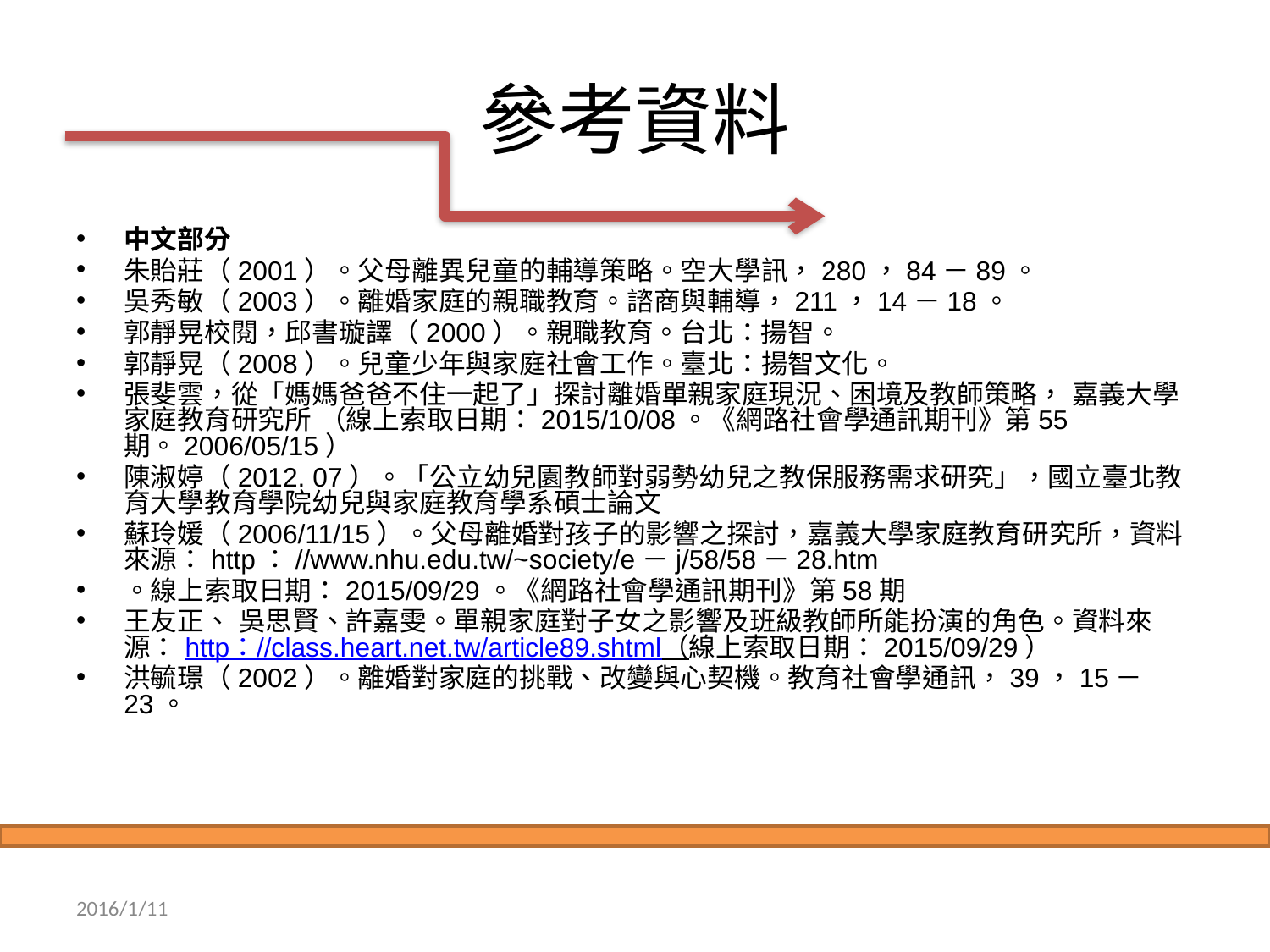

# 參考資料
中文部分
朱貽莊（2001）。父母離異兒童的輔導策略。空大學訊，280，84－89。
吳秀敏（2003）。離婚家庭的親職教育。諮商與輔導，211，14－18。
郭靜晃校閱，邱書璇譯（2000）。親職教育。台北：揚智。
郭靜晃（2008）。兒童少年與家庭社會工作。臺北：揚智文化。
張斐雲，從「媽媽爸爸不住一起了」探討離婚單親家庭現況、困境及教師策略， 嘉義大學家庭教育研究所 （線上索取日期：2015/10/08。《網路社會學通訊期刊》第55期。2006/05/15）
陳淑婷（2012. 07）。「公立幼兒園教師對弱勢幼兒之教保服務需求研究」，國立臺北教育大學教育學院幼兒與家庭教育學系碩士論文
蘇玲媛（2006/11/15）。父母離婚對孩子的影響之探討，嘉義大學家庭教育研究所，資料來源：http：//www.nhu.edu.tw/~society/e－j/58/58－28.htm
。線上索取日期：2015/09/29。《網路社會學通訊期刊》第58期
王友正、 吳思賢、許嘉雯。單親家庭對子女之影響及班級教師所能扮演的角色。資料來源： http：//class.heart.net.tw/article89.shtml（線上索取日期：2015/09/29）
洪毓璟（2002）。離婚對家庭的挑戰、改變與心契機。教育社會學通訊，39，15－23。

2016/1/11